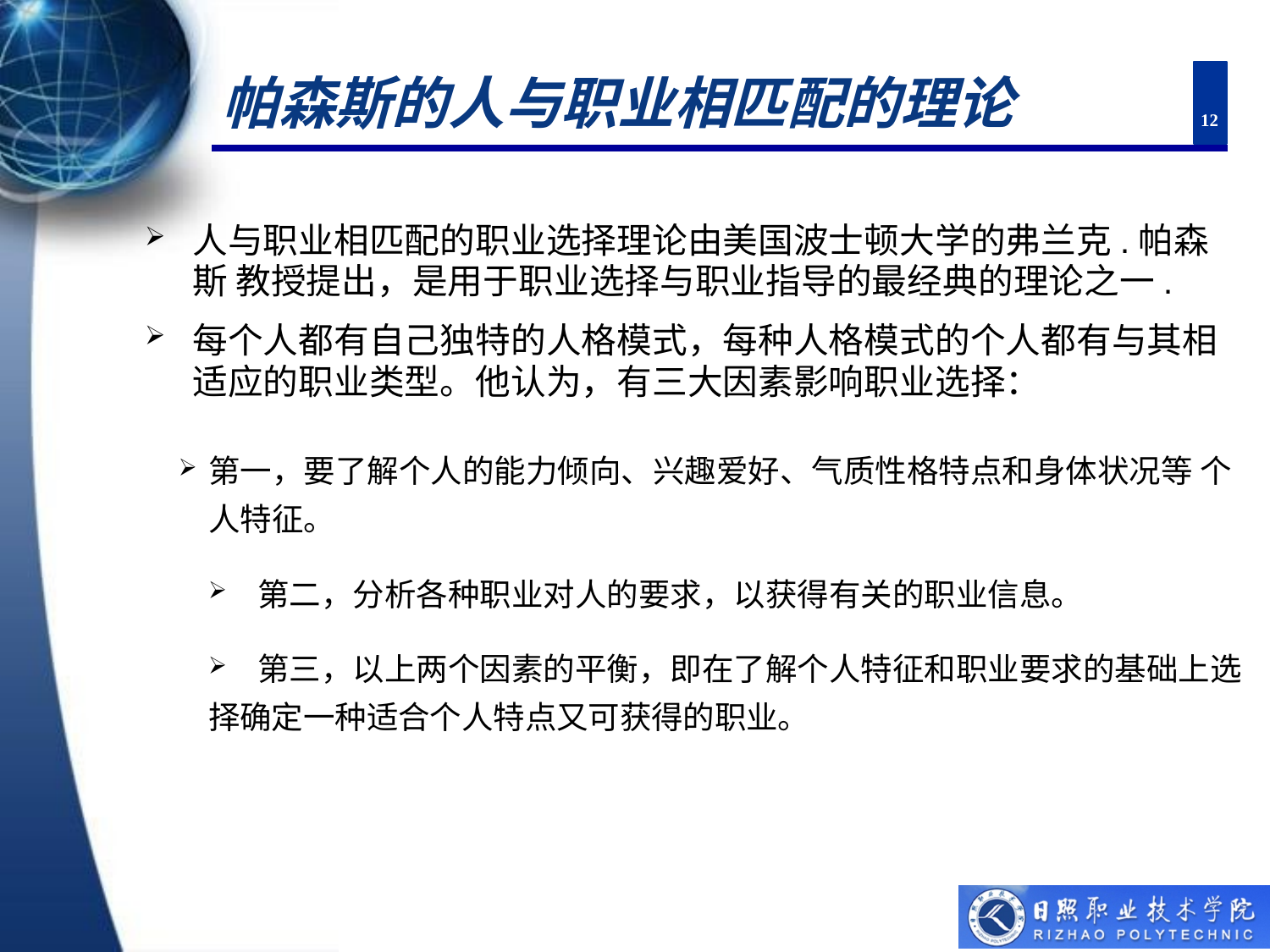

# 帕森斯的人与职业相匹配的理论
12
人与职业相匹配的职业选择理论由美国波士顿大学的弗兰克.帕森斯 教授提出，是用于职业选择与职业指导的最经典的理论之一.
每个人都有自己独特的人格模式，每种人格模式的个人都有与其相
适应的职业类型。他认为，有三大因素影响职业选择：

第一，要了解个人的能力倾向、兴趣爱好、气质性格特点和身体状况等 个人特征。

第二，分析各种职业对人的要求，以获得有关的职业信息。

第三，以上两个因素的平衡，即在了解个人特征和职业要求的基础上选
择确定一种适合个人特点又可获得的职业。